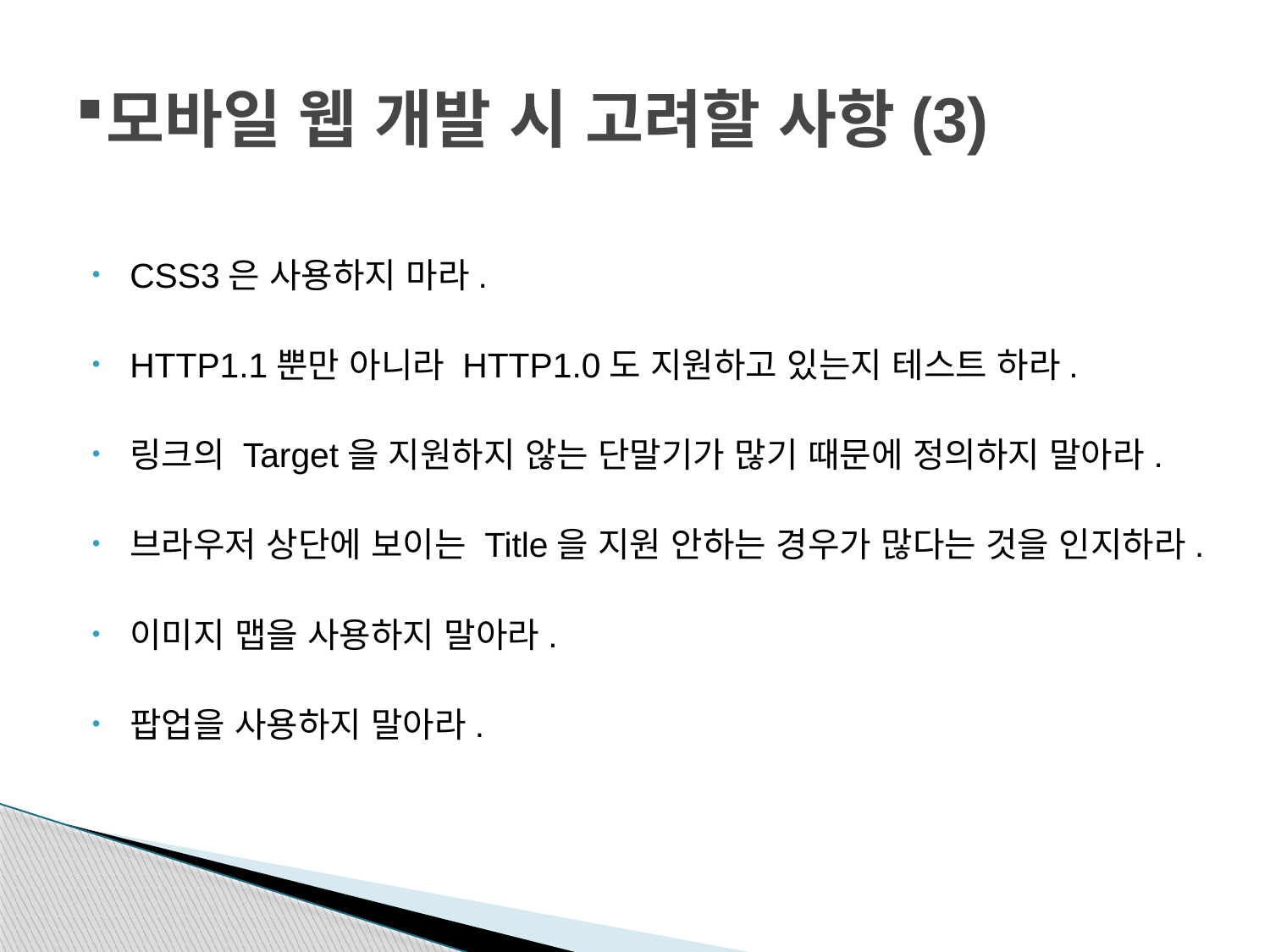

# 모바일 웹 개발 시 고려할 사항(3)
CSS3은 사용하지 마라.
HTTP1.1뿐만 아니라 HTTP1.0도 지원하고 있는지 테스트 하라.
링크의 Target을 지원하지 않는 단말기가 많기 때문에 정의하지 말아라.
브라우저 상단에 보이는 Title을 지원 안하는 경우가 많다는 것을 인지하라.
이미지 맵을 사용하지 말아라.
팝업을 사용하지 말아라.